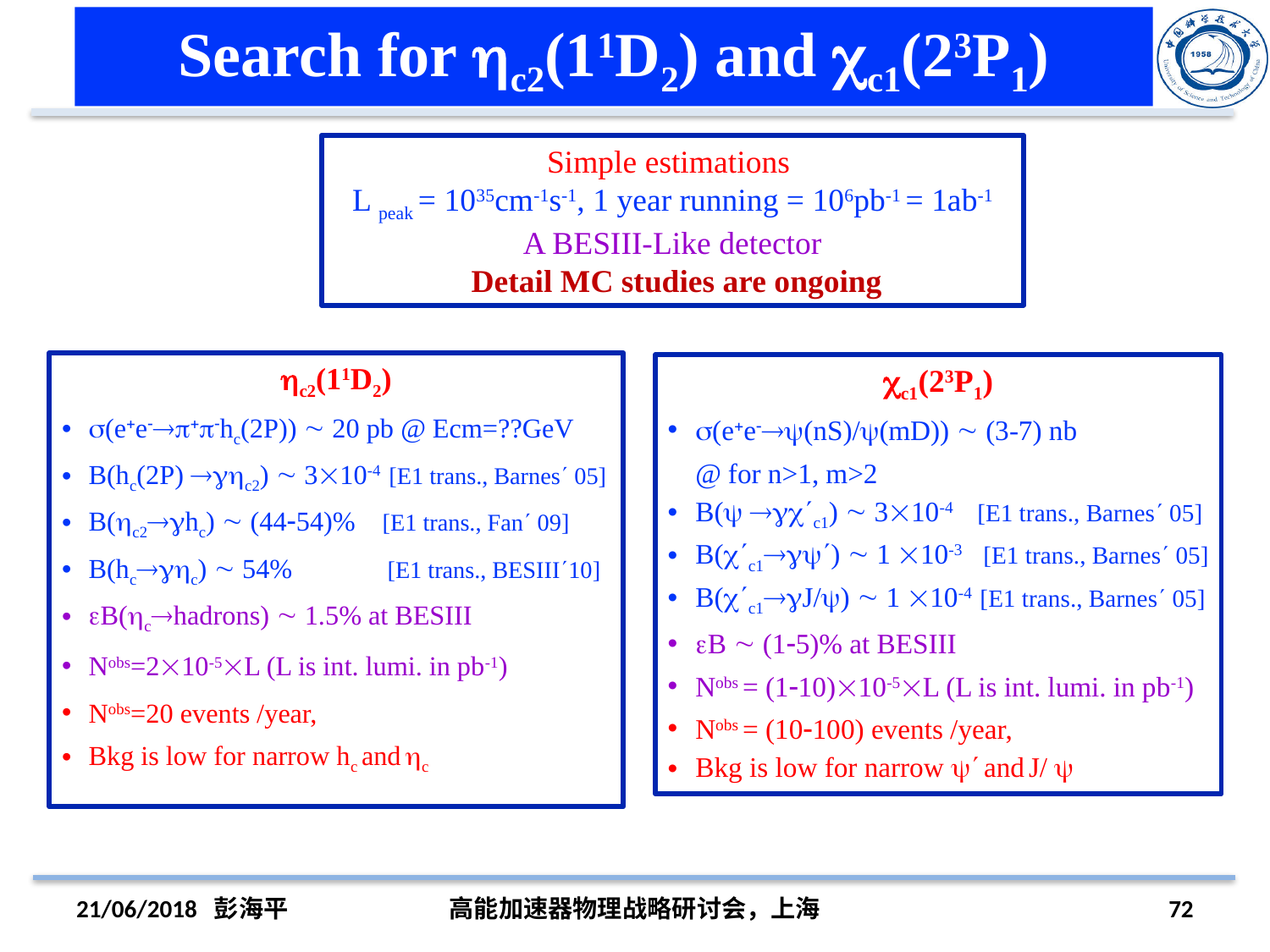

# Search for ηc2(11D2) and χc1(23P1)
Simple estimations
L peak = 1035cm-1s-1, 1 year running = 106pb-1 = 1ab-1
A BESIII-Like detector
 Detail MC studies are ongoing
ηc2(11D2)
σ(e+e−→π+π−hc(2P)) ∼ 20 pb @ Ecm=??GeV
B(hc(2P) →γηc2) ∼ 3×10-4  [E1 trans., Barnes′ 05]
B(ηc2→γhc) ∼ (44−54)%    [E1 trans., Fan′ 09]
B(hc→γηc) ∼ 54%              [E1 trans., BESIII′10]
εB(ηc→hadrons) ∼ 1.5% at BESIII
Nobs=2×10-5×L (L is int. lumi. in pb-1)
Nobs=20 events /year,
Bkg is low for narrow hc and ηc
χc1(23P1)
σ(e+e−→ψ(nS)/ψ(mD)) ∼ (3-7) nb                  @ for n>1, m>2
B(ψ →γχ′c1) ∼ 3×10-4      [E1 trans., Barnes′ 05]
B(χ′c1→γψ′) ∼ 1 ×10-3   [E1 trans., Barnes′ 05]
B(χ′c1→γJ/ψ) ∼ 1 ×10-4  [E1 trans., Barnes′ 05]
εB ∼ (1−5)% at BESIII
Nobs = (1−10)×10-5×L (L is int. lumi. in pb-1)
Nobs = (10−100) events /year,
Bkg is low for narrow ψ′ and J/ ψ
21/06/2018  彭海平
高能加速器物理战略研讨会，上海
72